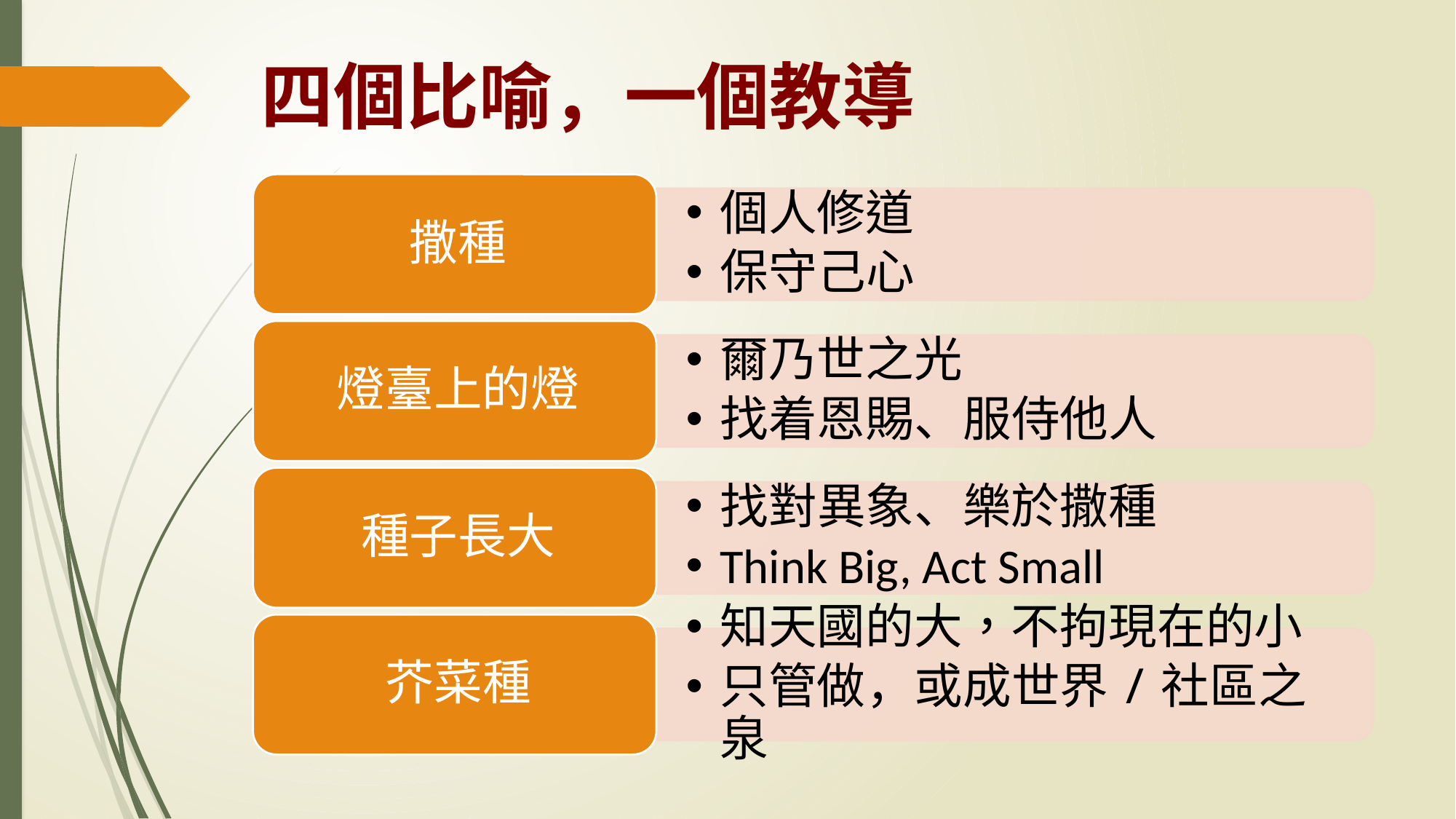

# 四個比喻，一個教導
個人修道
保守己心
撒種
爾乃世之光
找着恩賜、服侍他人
燈臺上的燈
找對異象、樂於撒種
Think Big, Act Small
種子長大
知天國的大，不拘現在的小
只管做，或成世界/社區之泉
芥菜種